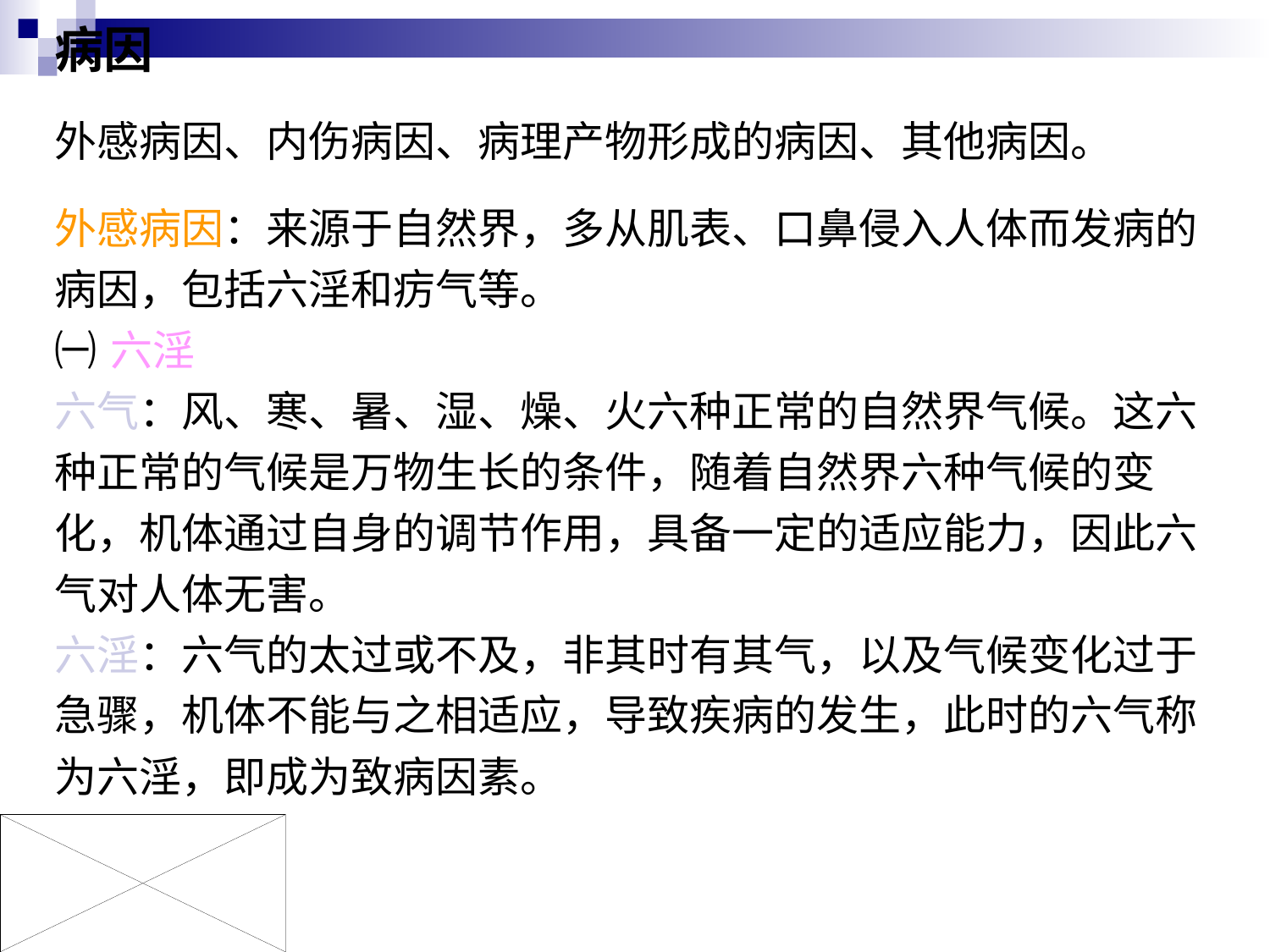

病因
外感病因、内伤病因、病理产物形成的病因、其他病因。
外感病因：来源于自然界，多从肌表、口鼻侵入人体而发病的病因，包括六淫和疠气等。
㈠ 六淫
六气：风、寒、暑、湿、燥、火六种正常的自然界气候。这六种正常的气候是万物生长的条件，随着自然界六种气候的变化，机体通过自身的调节作用，具备一定的适应能力，因此六气对人体无害。
六淫：六气的太过或不及，非其时有其气，以及气候变化过于急骤，机体不能与之相适应，导致疾病的发生，此时的六气称为六淫，即成为致病因素。